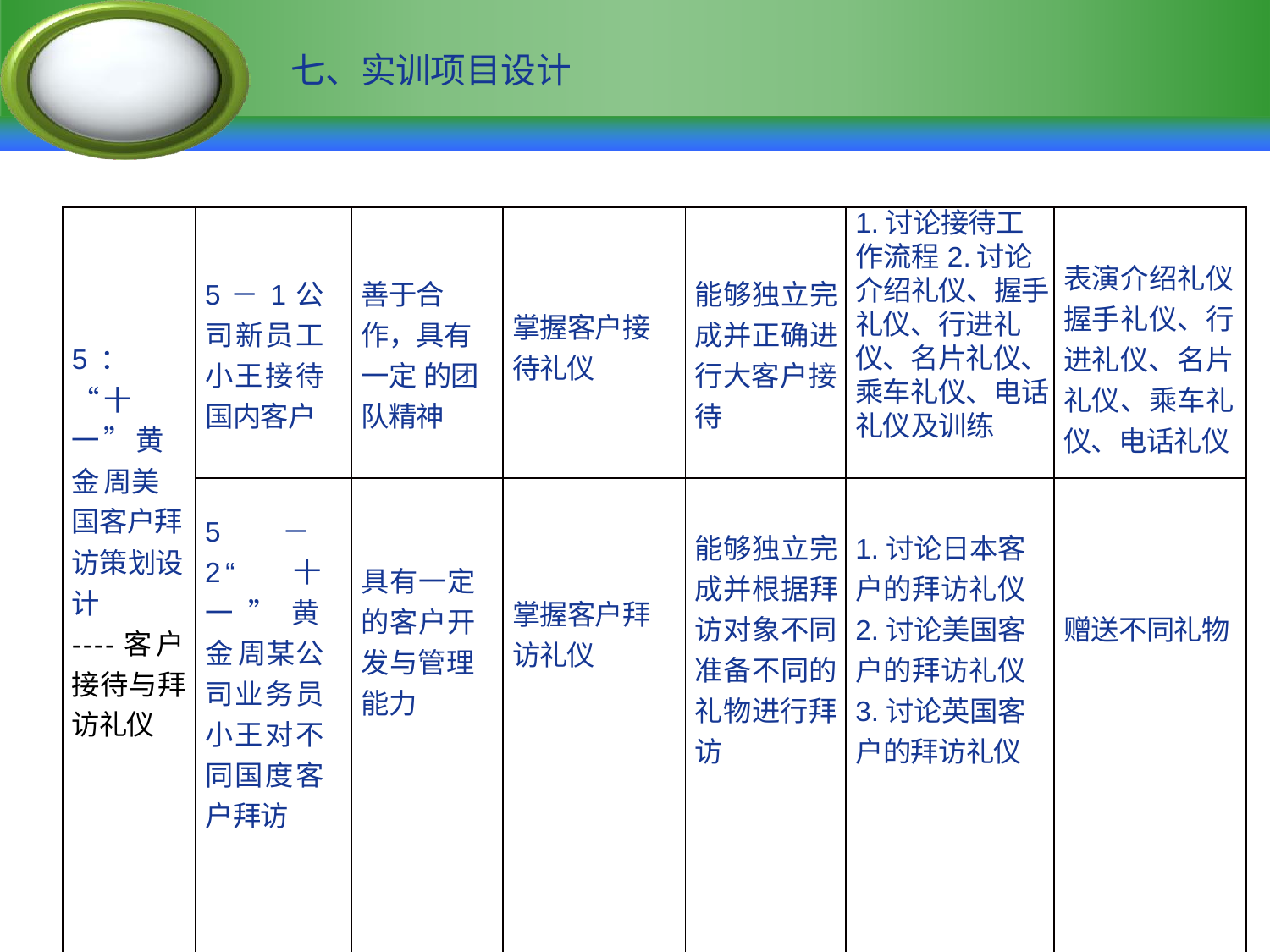

# 七、实训项目设计
| 5：“十一”黄金周美国客户拜访策划设计 ----客户接待与拜访礼仪 | 5－1公司新员工小王接待国内客户 | 善于合作，具有一定 的团队精神 | 掌握客户接待礼仪 | 能够独立完成并正确进行大客户接待 | 1.讨论接待工 作流程2.讨论介绍礼仪、握手礼仪、行进礼仪、名片礼仪、乘车礼仪、电话礼仪及训练 | 表演介绍礼仪握手礼仪、行进礼仪、名片礼仪、乘车礼仪、电话礼仪 |
| --- | --- | --- | --- | --- | --- | --- |
|  | 5－2“十一”黄金周某公司业务员小王对不同国度客户拜访 | 具有一定的客户开发与管理能力 | 掌握客户拜访礼仪 | 能够独立完成并根据拜访对象不同准备不同的礼物进行拜访 | 1.讨论日本客户的拜访礼仪 2.讨论美国客户的拜访礼仪 3.讨论英国客户的拜访礼仪 | 赠送不同礼物 |